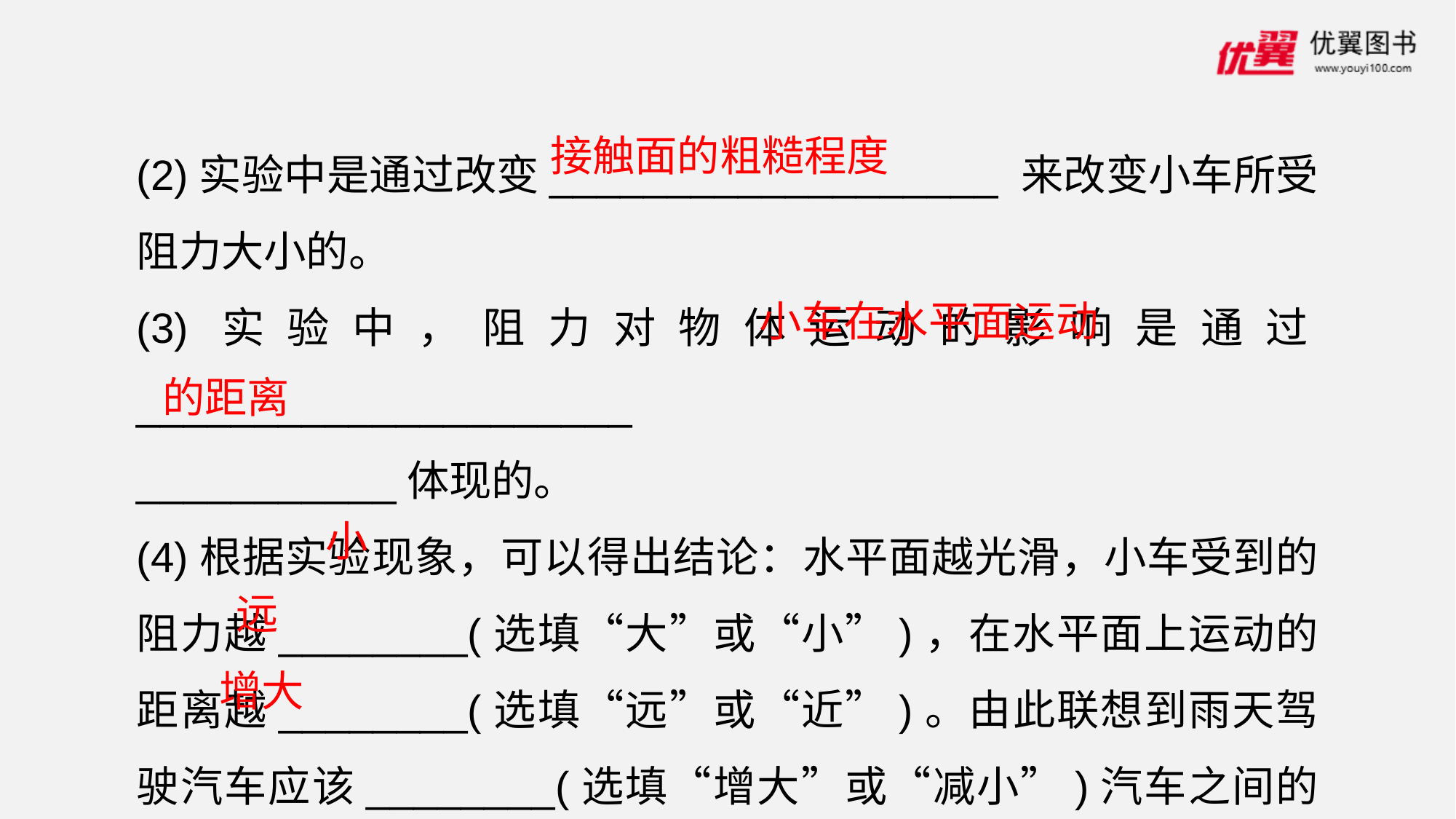

(2)实验中是通过改变___________________ 来改变小车所受阻力大小的。
(3)实验中，阻力对物体运动的影响是通过_____________________
___________体现的。
(4)根据实验现象，可以得出结论：水平面越光滑，小车受到的阻力越________(选填“大”或“小”)，在水平面上运动的距离越________(选填“远”或“近”)。由此联想到雨天驾驶汽车应该________(选填“增大”或“减小”)汽车之间的距离。
接触面的粗糙程度
                                                              小车在水平面运动
的距离
小
远
增大